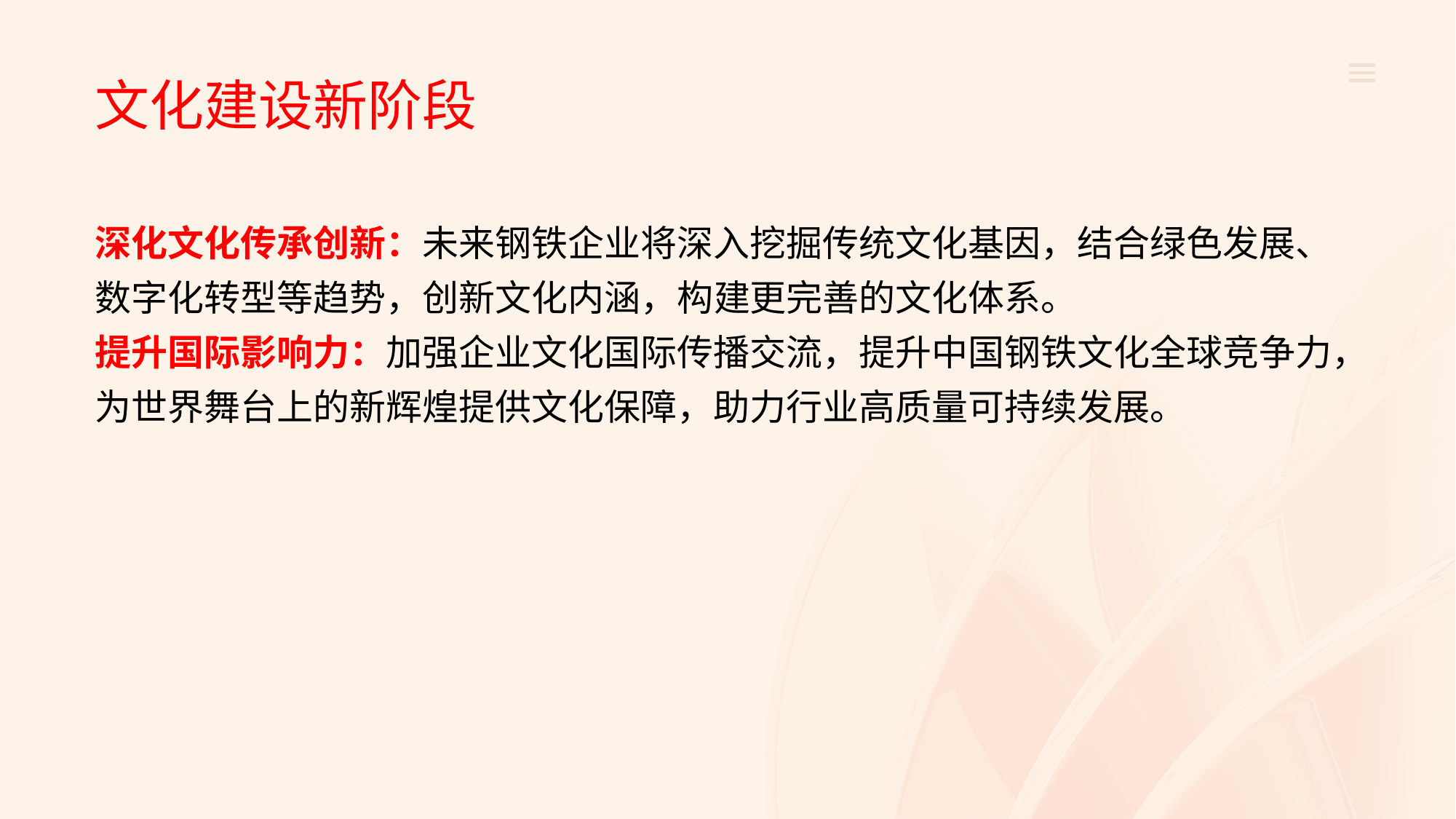

文化建设新阶段
深化文化传承创新：未来钢铁企业将深入挖掘传统文化基因，结合绿色发展、数字化转型等趋势，创新文化内涵，构建更完善的文化体系。
提升国际影响力：加强企业文化国际传播交流，提升中国钢铁文化全球竞争力，为世界舞台上的新辉煌提供文化保障，助力行业高质量可持续发展。